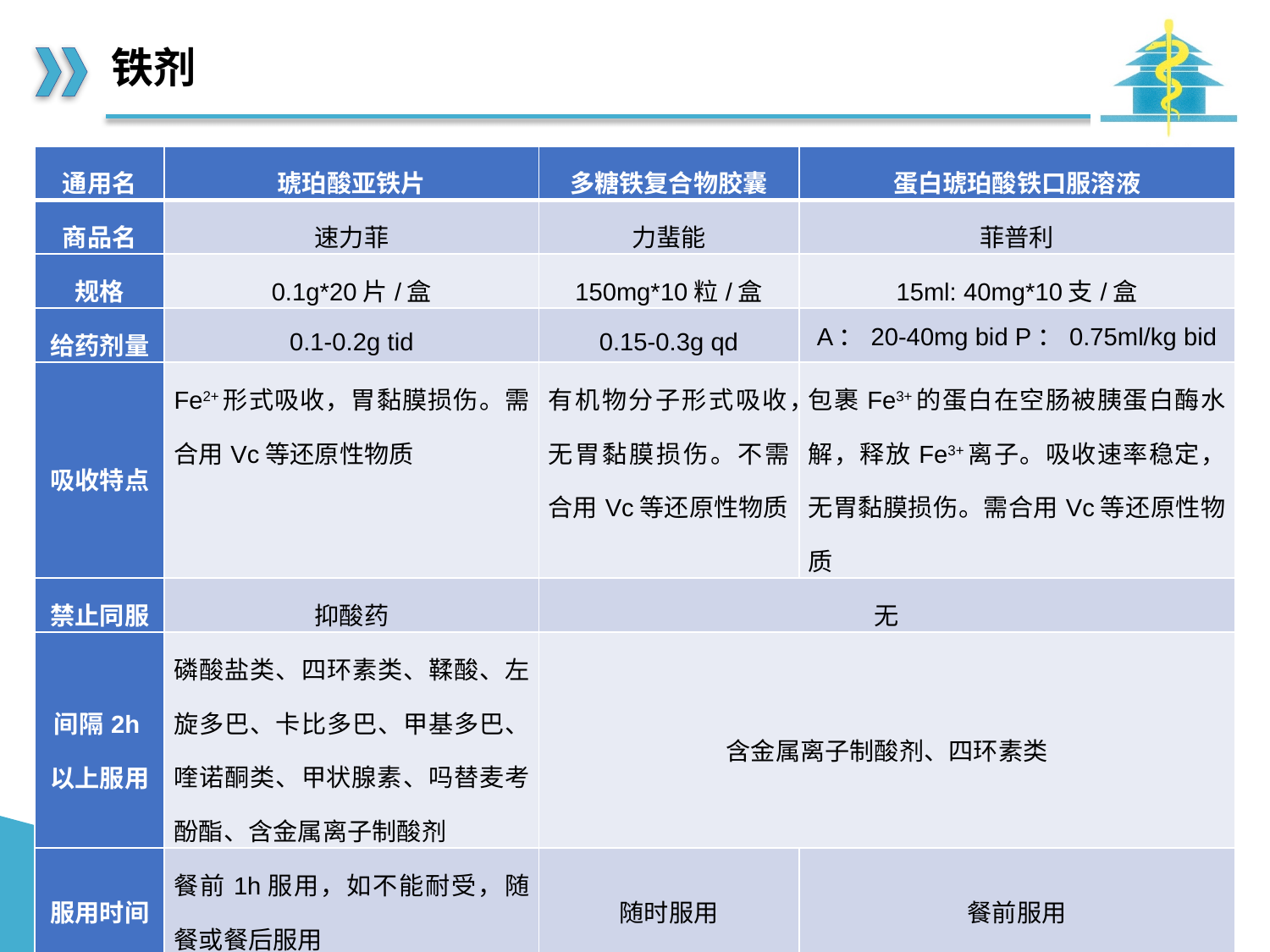

# 铁剂
| 通用名 | 琥珀酸亚铁片 | 多糖铁复合物胶囊 | 蛋白琥珀酸铁口服溶液 |
| --- | --- | --- | --- |
| 商品名 | 速力菲 | 力蜚能 | 菲普利 |
| 规格 | 0.1g\*20片/盒 | 150mg\*10粒/盒 | 15ml: 40mg\*10支/盒 |
| 给药剂量 | 0.1-0.2g tid | 0.15-0.3g qd | A：20-40mg bid P：0.75ml/kg bid |
| 吸收特点 | Fe2+形式吸收，胃黏膜损伤。需合用Vc等还原性物质 | 有机物分子形式吸收，无胃黏膜损伤。不需合用Vc等还原性物质 | 包裹Fe3+的蛋白在空肠被胰蛋白酶水解，释放Fe3+离子。吸收速率稳定，无胃黏膜损伤。需合用Vc等还原性物质 |
| 禁止同服 | 抑酸药 | 无 |  |
| 间隔2h以上服用 | 磷酸盐类、四环素类、鞣酸、左旋多巴、卡比多巴、甲基多巴、喹诺酮类、甲状腺素、吗替麦考酚酯、含金属离子制酸剂 | 含金属离子制酸剂、四环素类 |  |
| 服用时间 | 餐前1h服用，如不能耐受，随餐或餐后服用 | 随时服用 | 餐前服用 |
| 其他 | 用药前1h或后2h避免服用咖啡、茶或蛋白制品 |  |  |